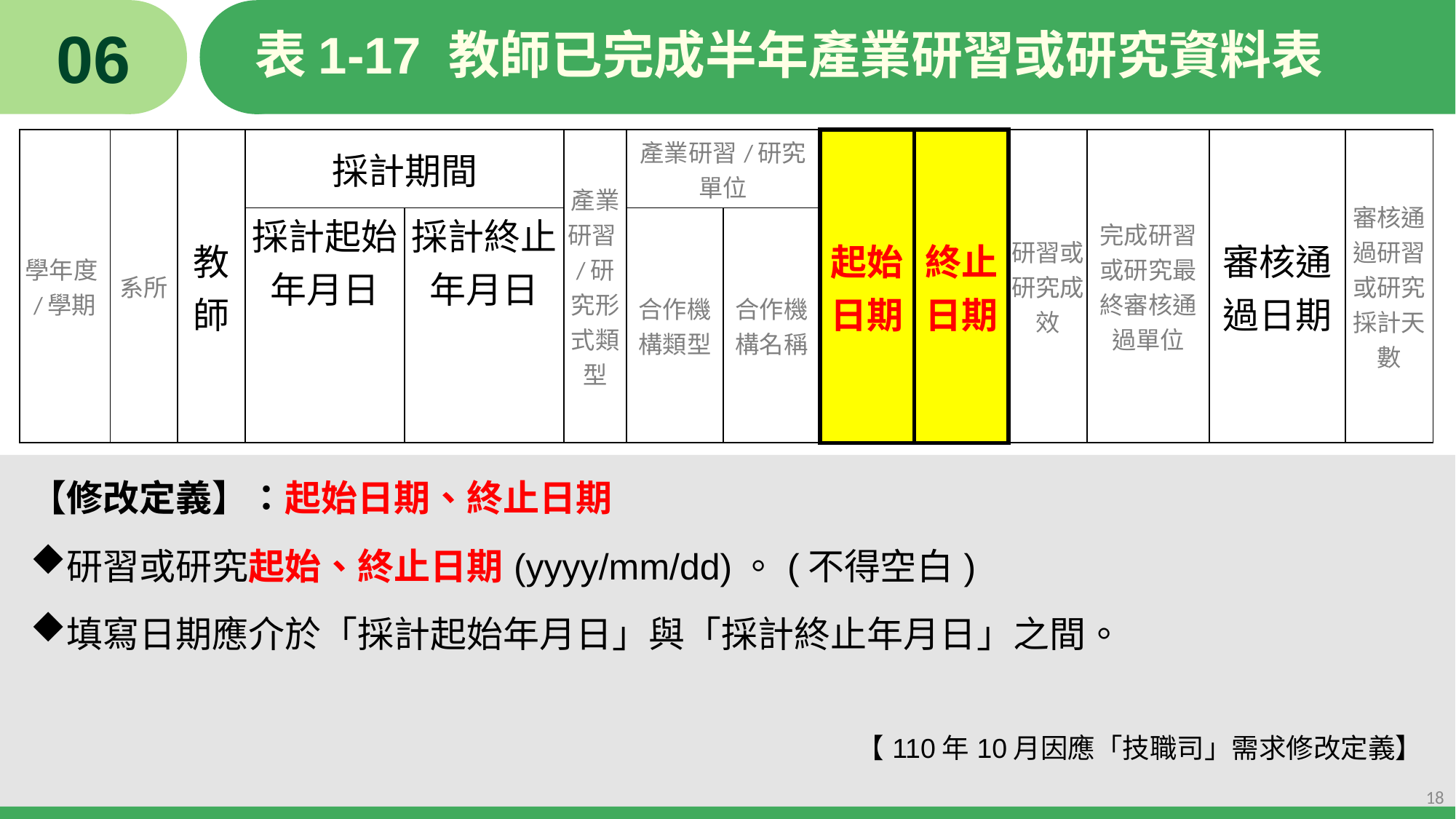

06
# 表1-17 教師已完成半年產業研習或研究資料表
| 學年度/學期 | 系所 | 教師 | 採計期間 |  | 產業研習/研究形式類型 | 產業研習/研究單位 |  | 起始日期 | 終止日期 | 研習或研究成效 | 完成研習或研究最終審核通過單位 | 審核通過日期 | 審核通過研習或研究採計天數 |
| --- | --- | --- | --- | --- | --- | --- | --- | --- | --- | --- | --- | --- | --- |
|  |  |  | 採計起始年月日 | 採計終止 年月日 |  | 合作機構類型 | 合作機構名稱 |  |  |  |  |  |  |
【修改定義】：起始日期、終止日期
研習或研究起始、終止日期(yyyy/mm/dd)。(不得空白)
填寫日期應介於「採計起始年月日」與「採計終止年月日」之間。

【110年10月因應「技職司」需求修改定義】

18